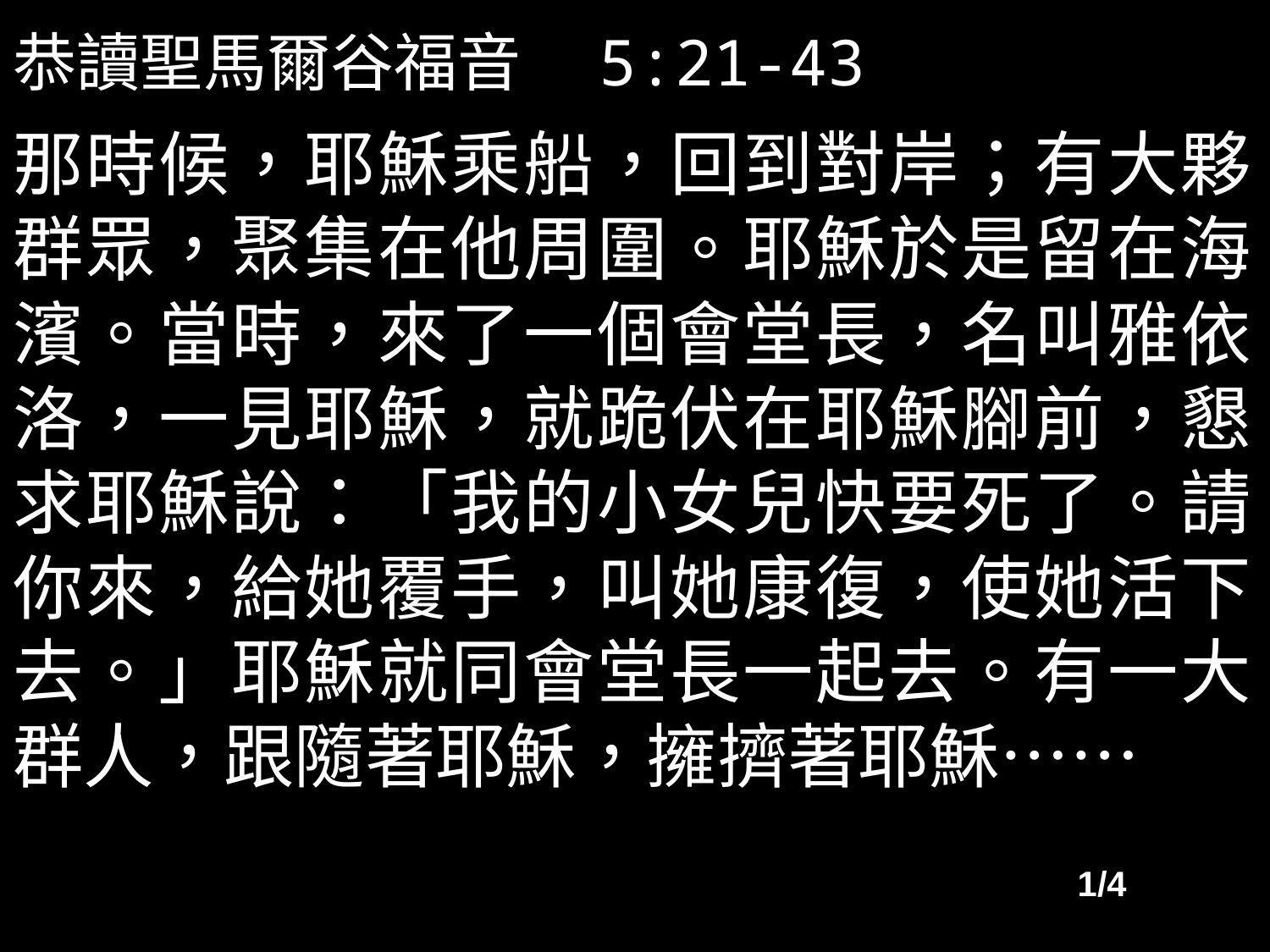

恭讀聖馬爾谷福音　5:21-43
那時候，耶穌乘船，回到對岸；有大夥群眾，聚集在他周圍。耶穌於是留在海濱。當時，來了一個會堂長，名叫雅依洛，一見耶穌，就跪伏在耶穌腳前，懇求耶穌說：「我的小女兒快要死了。請你來，給她覆手，叫她康復，使她活下去。」耶穌就同會堂長一起去。有一大群人，跟隨著耶穌，擁擠著耶穌⋯⋯

1/4